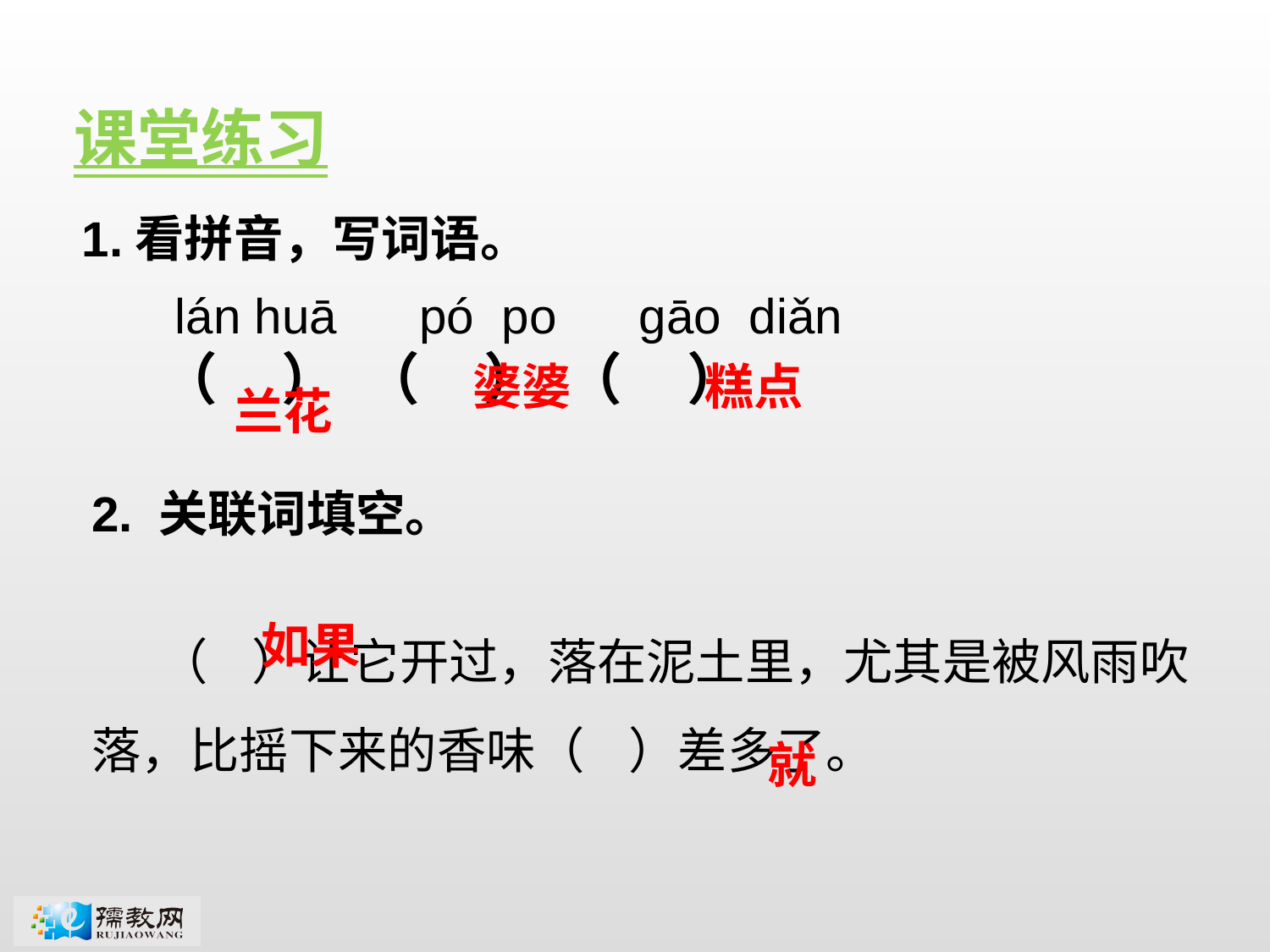

课堂练习
1.看拼音，写词语。
 lán huā      pó  po      gāo  diǎn
（     ）  （     ）  （     ）
婆婆
糕点
兰花
2. 关联词填空。
     （    ）让它开过，落在泥土里，尤其是被风雨吹落，比摇下来的香味（    ）差多了。
如果
就